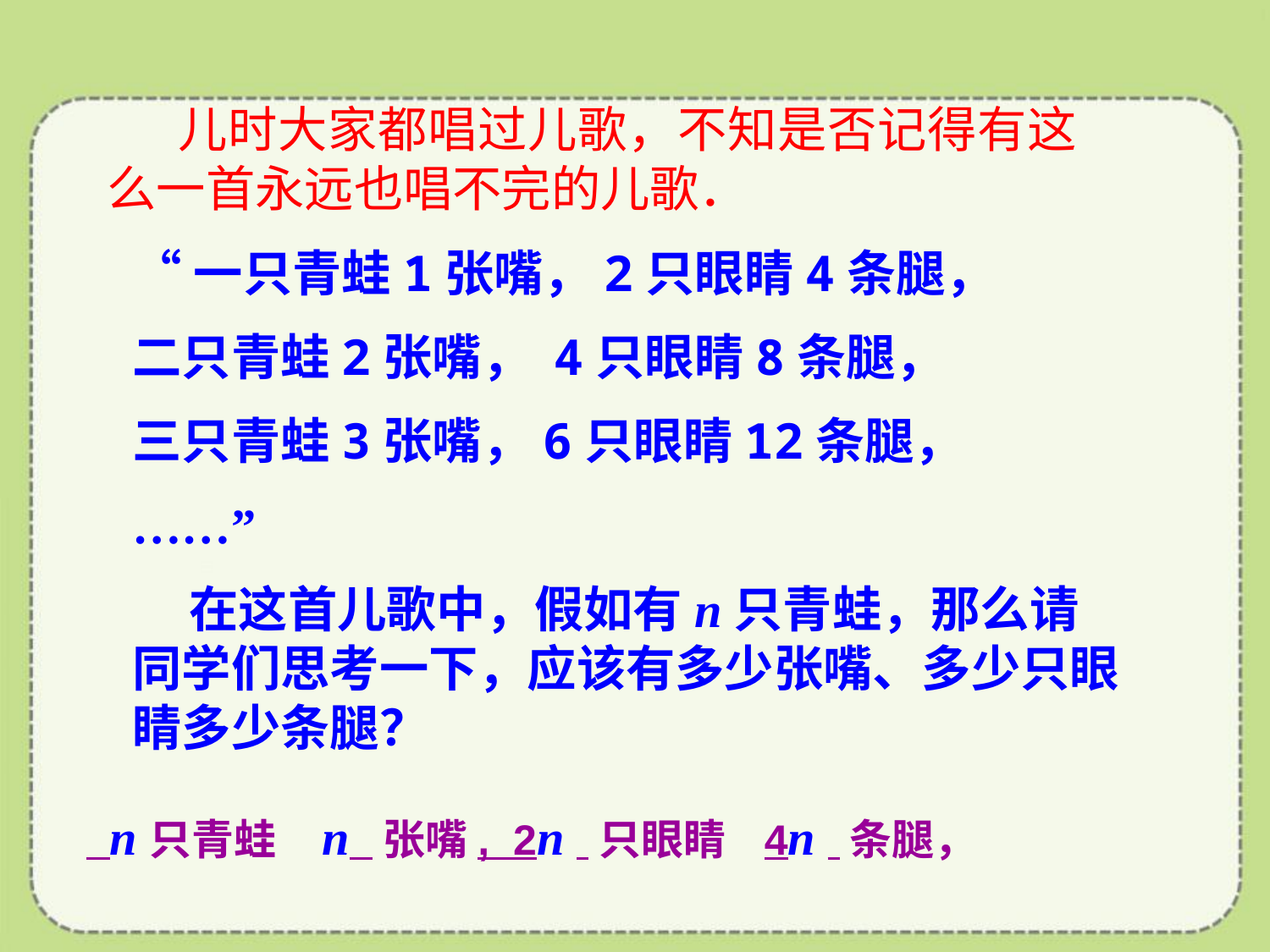

儿时大家都唱过儿歌，不知是否记得有这么一首永远也唱不完的儿歌．
“一只青蛙1张嘴，2只眼睛4条腿，
二只青蛙2张嘴， 4只眼睛8条腿，
三只青蛙3张嘴，6只眼睛12条腿，
……”
    在这首儿歌中，假如有n只青蛙，那么请同学们思考一下，应该有多少张嘴、多少只眼睛多少条腿？
  n只青蛙   n  张嘴,  2n  只眼睛   4n  条腿，